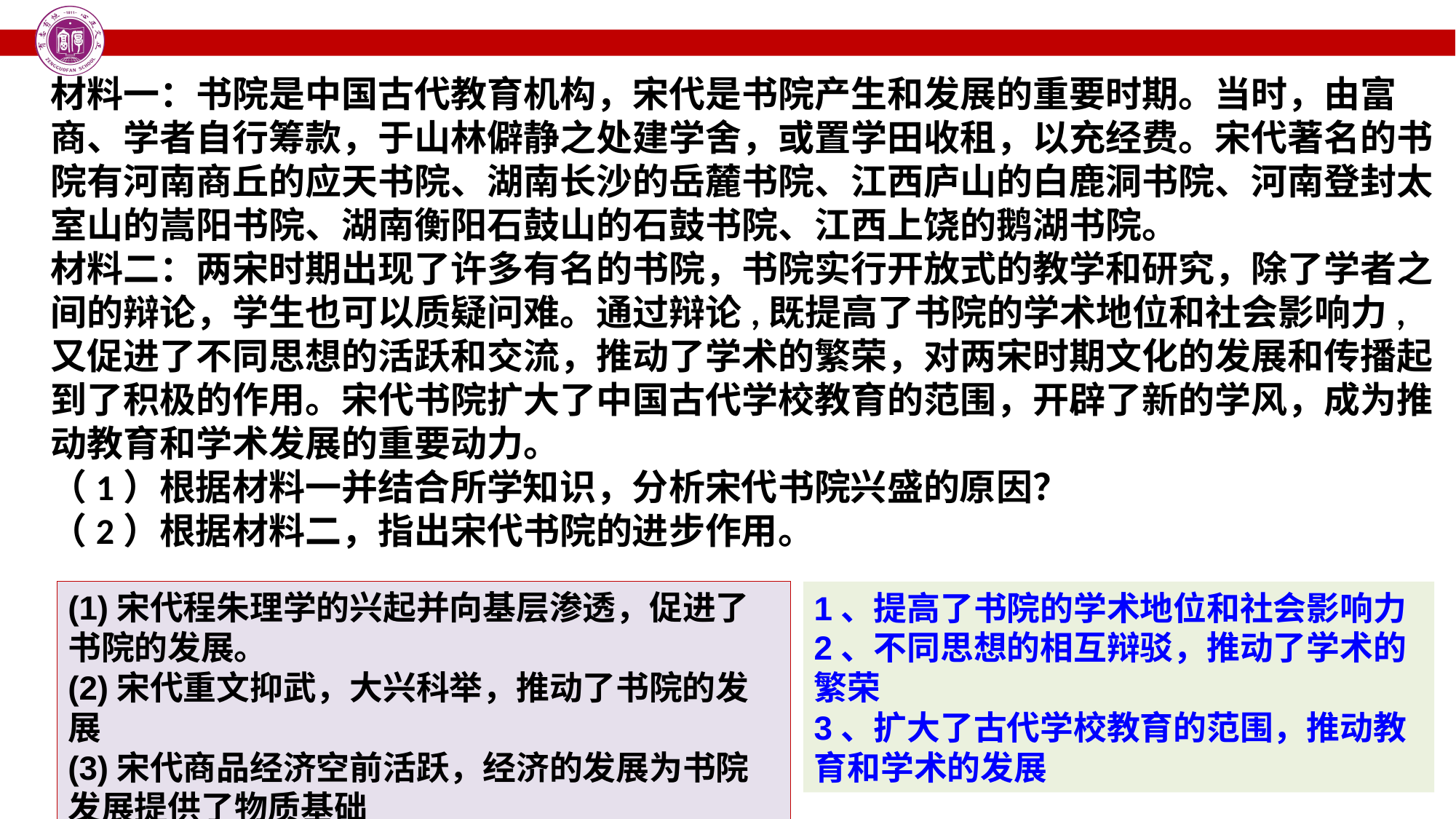

材料一：书院是中国古代教育机构，宋代是书院产生和发展的重要时期。当时，由富商、学者自行筹款，于山林僻静之处建学舍，或置学田收租，以充经费。宋代著名的书院有河南商丘的应天书院、湖南长沙的岳麓书院、江西庐山的白鹿洞书院、河南登封太室山的嵩阳书院、湖南衡阳石鼓山的石鼓书院、江西上饶的鹅湖书院。
材料二：两宋时期出现了许多有名的书院，书院实行开放式的教学和研究，除了学者之间的辩论，学生也可以质疑问难。通过辩论,既提高了书院的学术地位和社会影响力,又促进了不同思想的活跃和交流，推动了学术的繁荣，对两宋时期文化的发展和传播起到了积极的作用。宋代书院扩大了中国古代学校教育的范围，开辟了新的学风，成为推动教育和学术发展的重要动力。
（1）根据材料一并结合所学知识，分析宋代书院兴盛的原因？
（2）根据材料二，指出宋代书院的进步作用。
(1)宋代程朱理学的兴起并向基层渗透，促进了书院的发展。
(2)宋代重文抑武，大兴科举，推动了书院的发展
(3)宋代商品经济空前活跃，经济的发展为书院发展提供了物质基础
1、提高了书院的学术地位和社会影响力
2、不同思想的相互辩驳，推动了学术的繁荣
3、扩大了古代学校教育的范围，推动教育和学术的发展